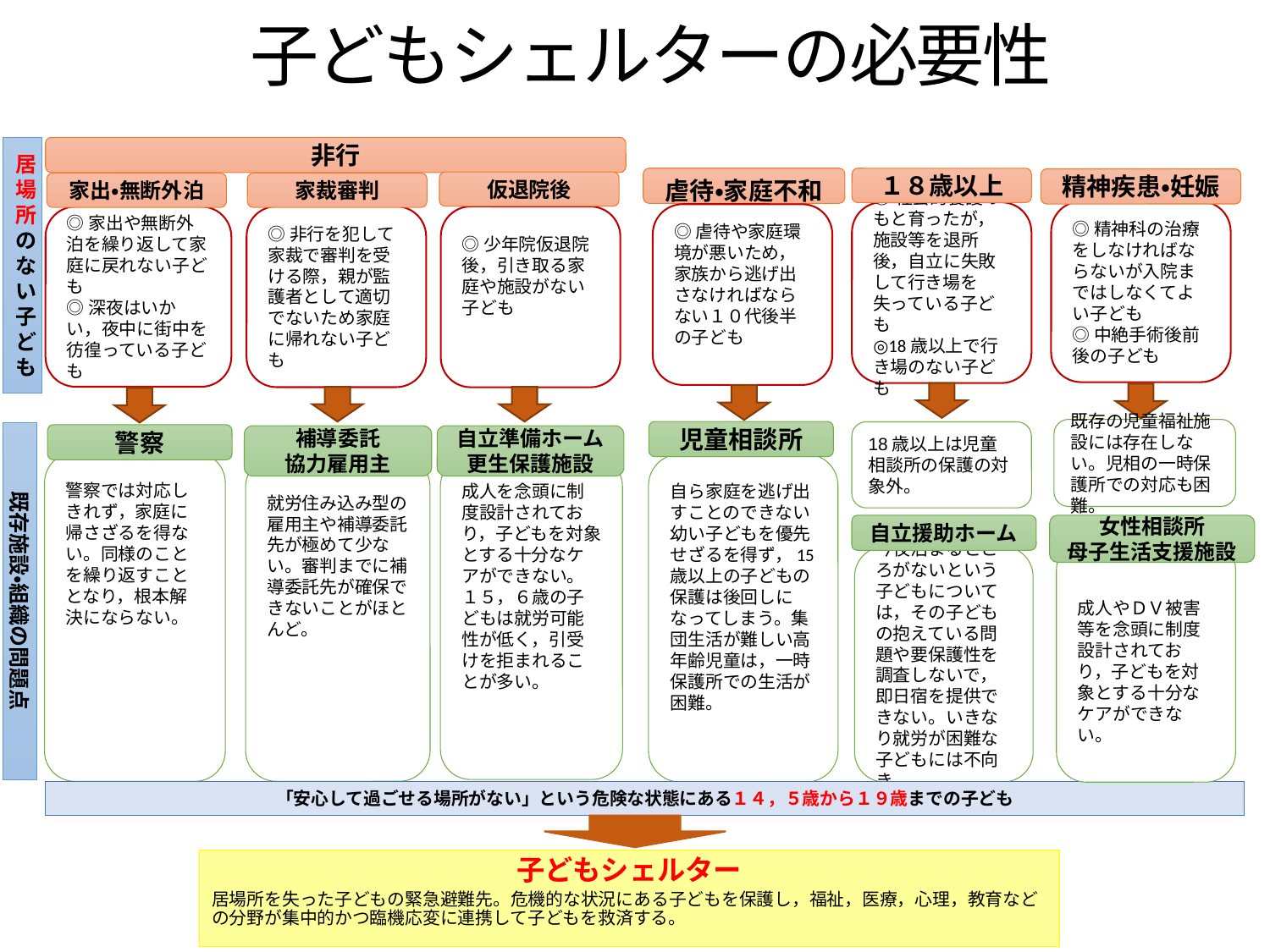

子どもシェルターの必要性
居場所のない子ども
非行

虐待・家庭不和

１８歳以上
精神疾患・妊娠
仮退院後
家出・無断外泊
家裁審判

◎精神科の治療をしなければならないが入院まではしなくてよい子ども
◎中絶手術後前後の子ども

◎社会的養護のもと育ったが，施設等を退所後，自立に失敗して行き場を失っている子ども
◎18歳以上で行き場のない子ども

◎虐待や家庭環境が悪いため，家族から逃げ出さなければならない１０代後半の子ども

◎非行を犯して家裁で審判を受ける際，親が監護者として適切でないため家庭に帰れない子ども

◎少年院仮退院後，引き取る家庭や施設がない子ども

◎家出や無断外泊を繰り返して家庭に戻れない子ども
◎深夜はいかい，夜中に街中を彷徨っている子ども

既存の児童福祉施設には存在しない。児相の一時保護所での対応も困難。
児童相談所

18歳以上は児童相談所の保護の対象外。

既存施設・組織の問題点
警察
補導委託
協力雇用主
自立準備ホーム
更生保護施設
警察では対応しきれず，家庭に帰さざるを得ない。同様のことを繰り返すこととなり，根本解決にならない。

自ら家庭を逃げ出すことのできない幼い子どもを優先せざるを得ず，15歳以上の子どもの保護は後回しになってしまう。集団生活が難しい高年齢児童は，一時保護所での生活が困難。

就労住み込み型の雇用主や補導委託先が極めて少ない。審判までに補導委託先が確保できないことがほとんど。

成人を念頭に制度設計されており，子どもを対象とする十分なケアができない。１５，６歳の子どもは就労可能性が低く，引受けを拒まれることが多い。

自立援助ホーム
女性相談所
母子生活支援施設

成人やＤＶ被害等を念頭に制度設計されており，子どもを対象とする十分なケアができない。

今夜泊まるところがないという子どもについては，その子どもの抱えている問題や要保護性を調査しないで，即日宿を提供できない。いきなり就労が困難な子どもには不向き。

「安心して過ごせる場所がない」という危険な状態にある１４，５歳から１９歳までの子ども

子どもシェルター
居場所を失った子どもの緊急避難先。危機的な状況にある子どもを保護し，福祉，医療，心理，教育などの分野が集中的かつ臨機応変に連携して子どもを救済する。